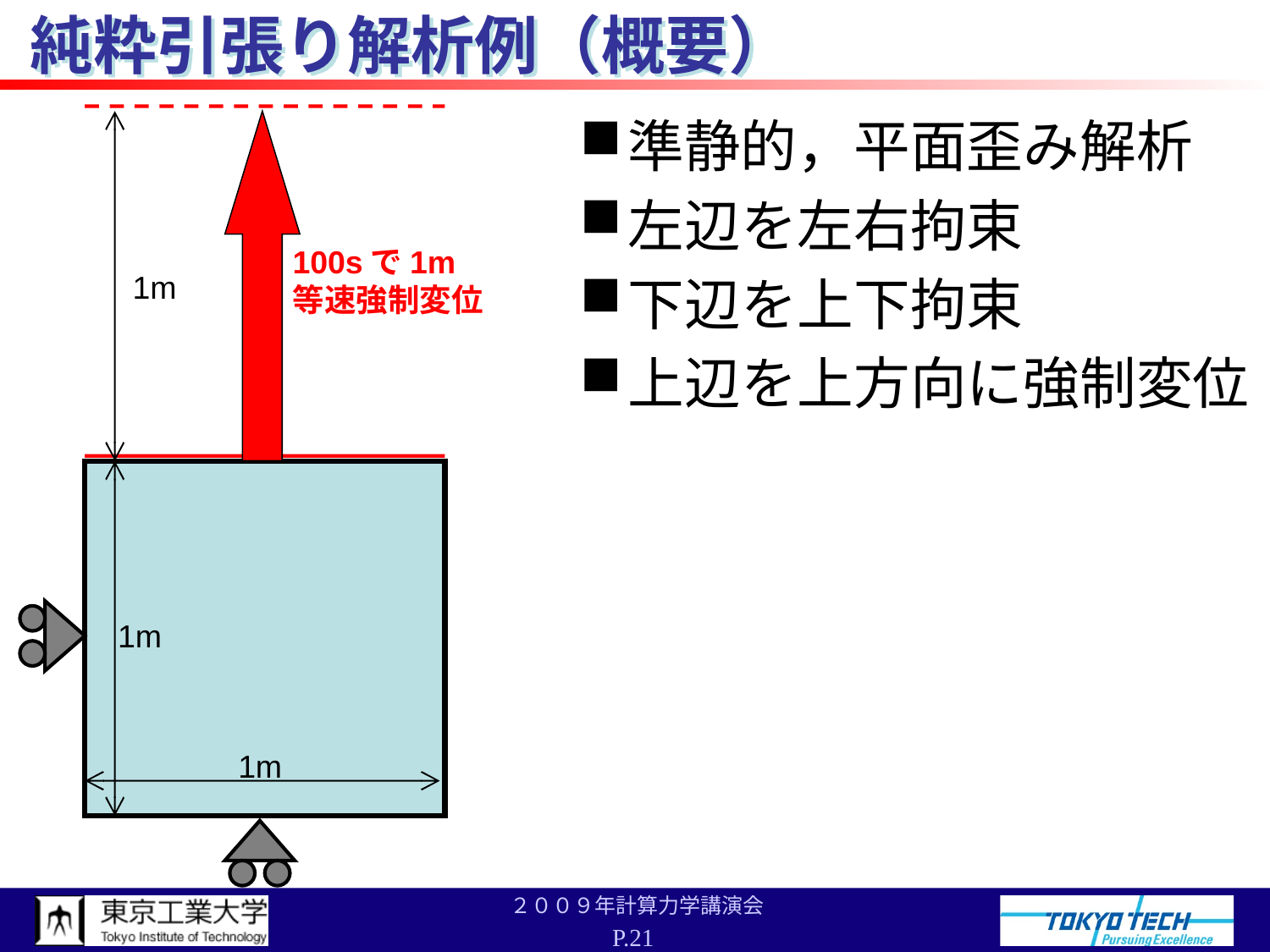

# 純粋引張り解析例（概要）

準静的，平面歪み解析
左辺を左右拘束
下辺を上下拘束
上辺を上方向に強制変位
100sで1m
等速強制変位
1m

1m
1m